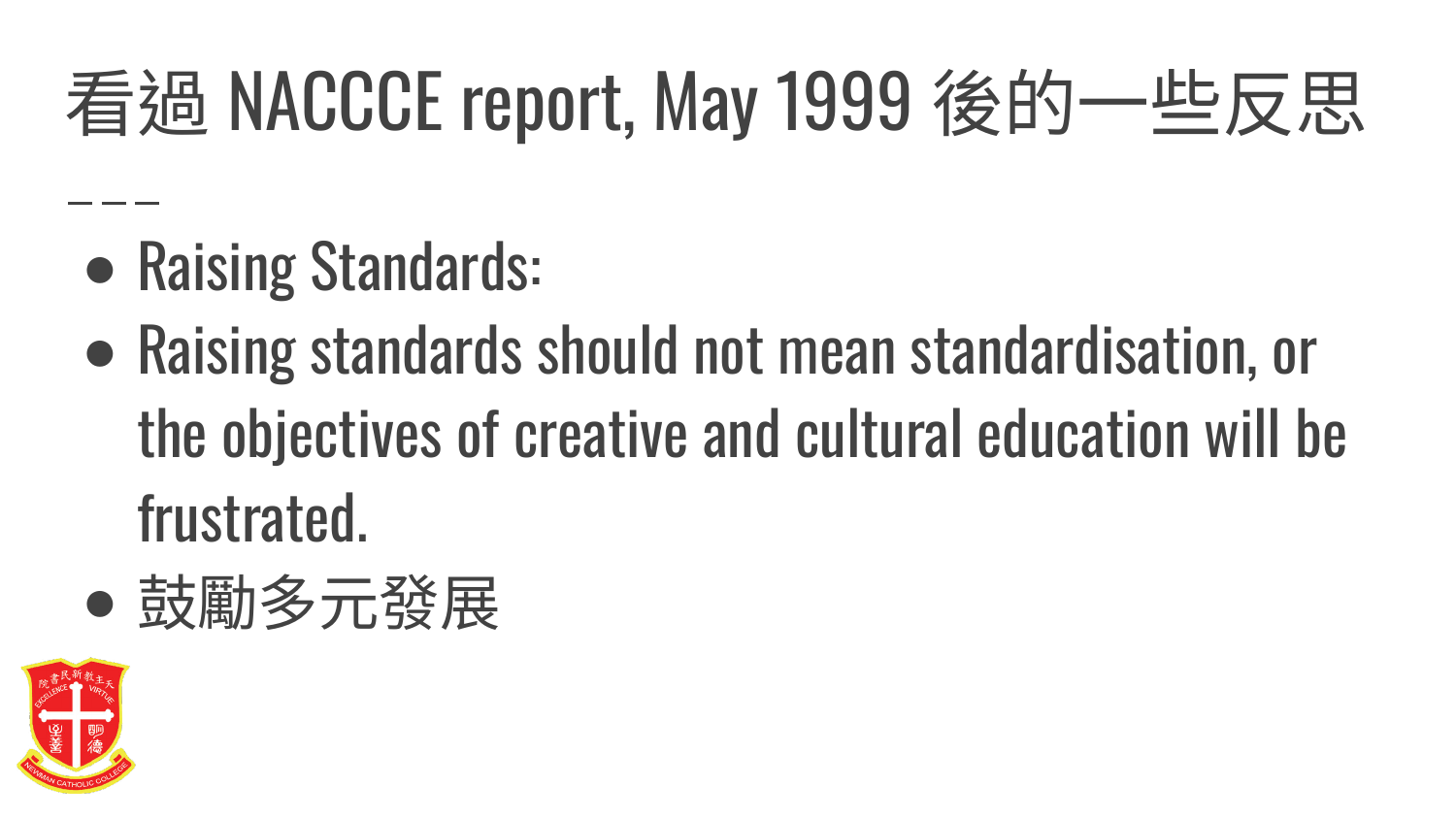

# 看過NACCCE report, May 1999後的一些反思
Raising Standards:
Raising standards should not mean standardisation, or the objectives of creative and cultural education will be frustrated.
鼓勵多元發展